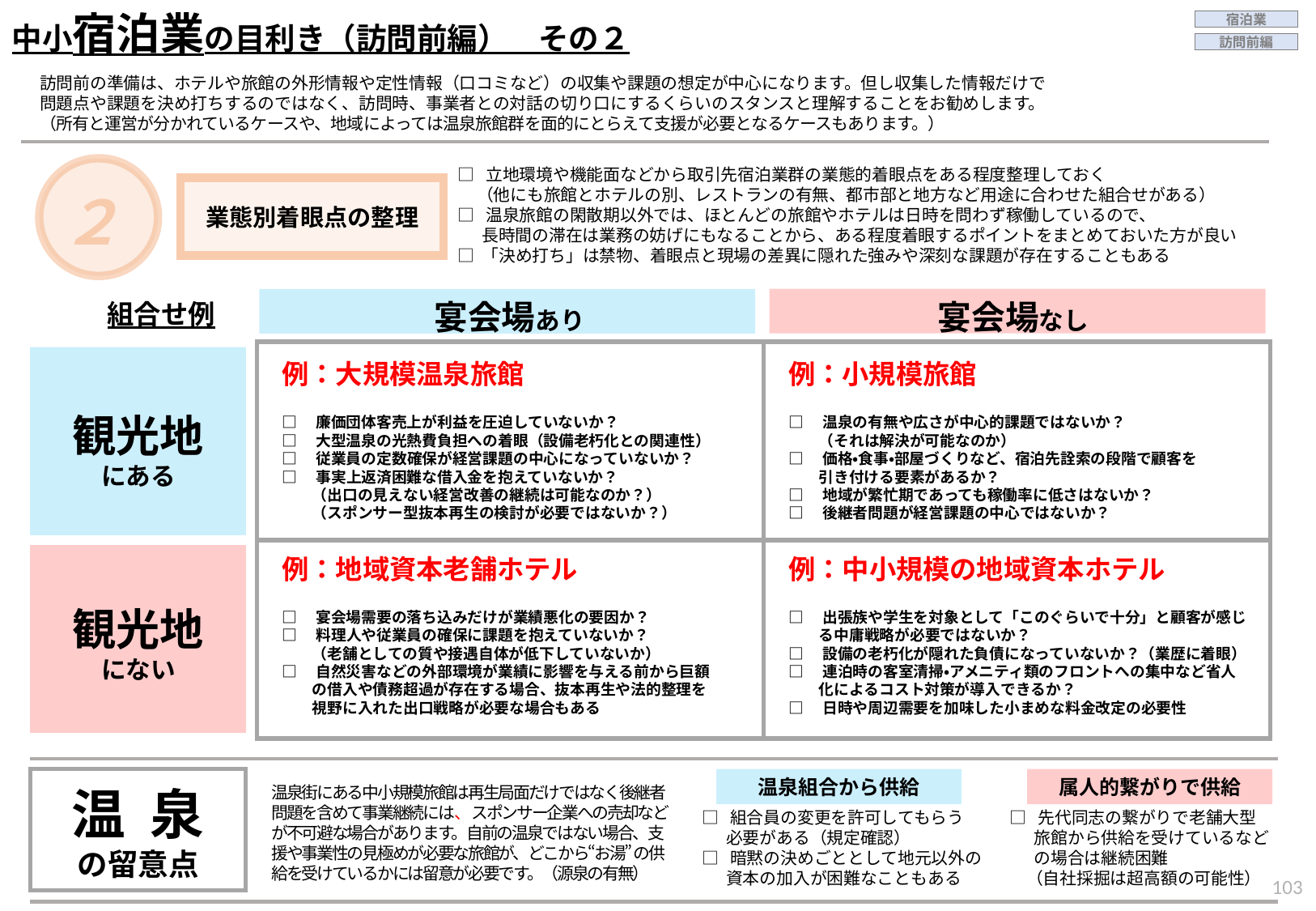

中小宿泊業の目利き（訪問前編）　その２
宿泊業
訪問前編
訪問前の準備は、ホテルや旅館の外形情報や定性情報（口コミなど）の収集や課題の想定が中心になります。但し収集した情報だけで
問題点や課題を決め打ちするのではなく、訪問時、事業者との対話の切り口にするくらいのスタンスと理解することをお勧めします。
（所有と運営が分かれているケースや、地域によっては温泉旅館群を面的にとらえて支援が必要となるケースもあります。）

２
□  立地環境や機能面などから取引先宿泊業群の業態的着眼点をある程度整理しておく
    （他にも旅館とホテルの別、レストランの有無、都市部と地方など用途に合わせた組合せがある）
□  温泉旅館の閑散期以外では、ほとんどの旅館やホテルは日時を問わず稼働しているので、
　  長時間の滞在は業務の妨げにもなることから、ある程度着眼するポイントをまとめておいた方が良い
□ 「決め打ち」は禁物、着眼点と現場の差異に隠れた強みや深刻な課題が存在することもある
業態別着眼点の整理

宴会場あり
宴会場なし

観光地
にある

観光地
にない

例：大規模温泉旅館

□　廉価団体客売上が利益を圧迫していないか？
□　大型温泉の光熱費負担への着眼（設備老朽化との関連性）
□　従業員の定数確保が経営課題の中心になっていないか？
□　事実上返済困難な借入金を抱えていないか？
　　（出口の見えない経営改善の継続は可能なのか？）
　　（スポンサー型抜本再生の検討が必要ではないか？）
例：小規模旅館

□　温泉の有無や広さが中心的課題ではないか？
　　（それは解決が可能なのか）
□　価格・食事・部屋づくりなど、宿泊先詮索の段階で顧客を
　　引き付ける要素があるか？
□　地域が繁忙期であっても稼働率に低さはないか？
□　後継者問題が経営課題の中心ではないか？
例：中小規模の地域資本ホテル

□　出張族や学生を対象として「このぐらいで十分」と顧客が感じ
　　る中庸戦略が必要ではないか？
□　設備の老朽化が隠れた負債になっていないか？（業歴に着眼）
□　連泊時の客室清掃・アメニティ類のフロントへの集中など省人
　　化によるコスト対策が導入できるか？
□　日時や周辺需要を加味した小まめな料金改定の必要性
例：地域資本老舗ホテル

□　宴会場需要の落ち込みだけが業績悪化の要因か？
□　料理人や従業員の確保に課題を抱えていないか？
　　（老舗としての質や接遇自体が低下していないか）
□　自然災害などの外部環境が業績に影響を与える前から巨額
　　の借入や債務超過が存在する場合、抜本再生や法的整理を
　　視野に入れた出口戦略が必要な場合もある
組合せ例
属人的繋がりで供給

温泉組合から供給
温  泉
の留意点
温泉街にある中小規模旅館は再生局面だけではなく後継者問題を含めて事業継続には、スポンサー企業への売却などが不可避な場合があります。自前の温泉ではない場合、支援や事業性の見極めが必要な旅館が、どこから“お湯” の供給を受けているかには留意が必要です。（源泉の有無）
□  組合員の変更を許可してもらう
　  必要がある（規定確認）
□  暗黙の決めごととして地元以外の
　  資本の加入が困難なこともある
□  先代同志の繋がりで老舗大型
　  旅館から供給を受けているなど
　  の場合は継続困難
　（自社採掘は超高額の可能性）
103